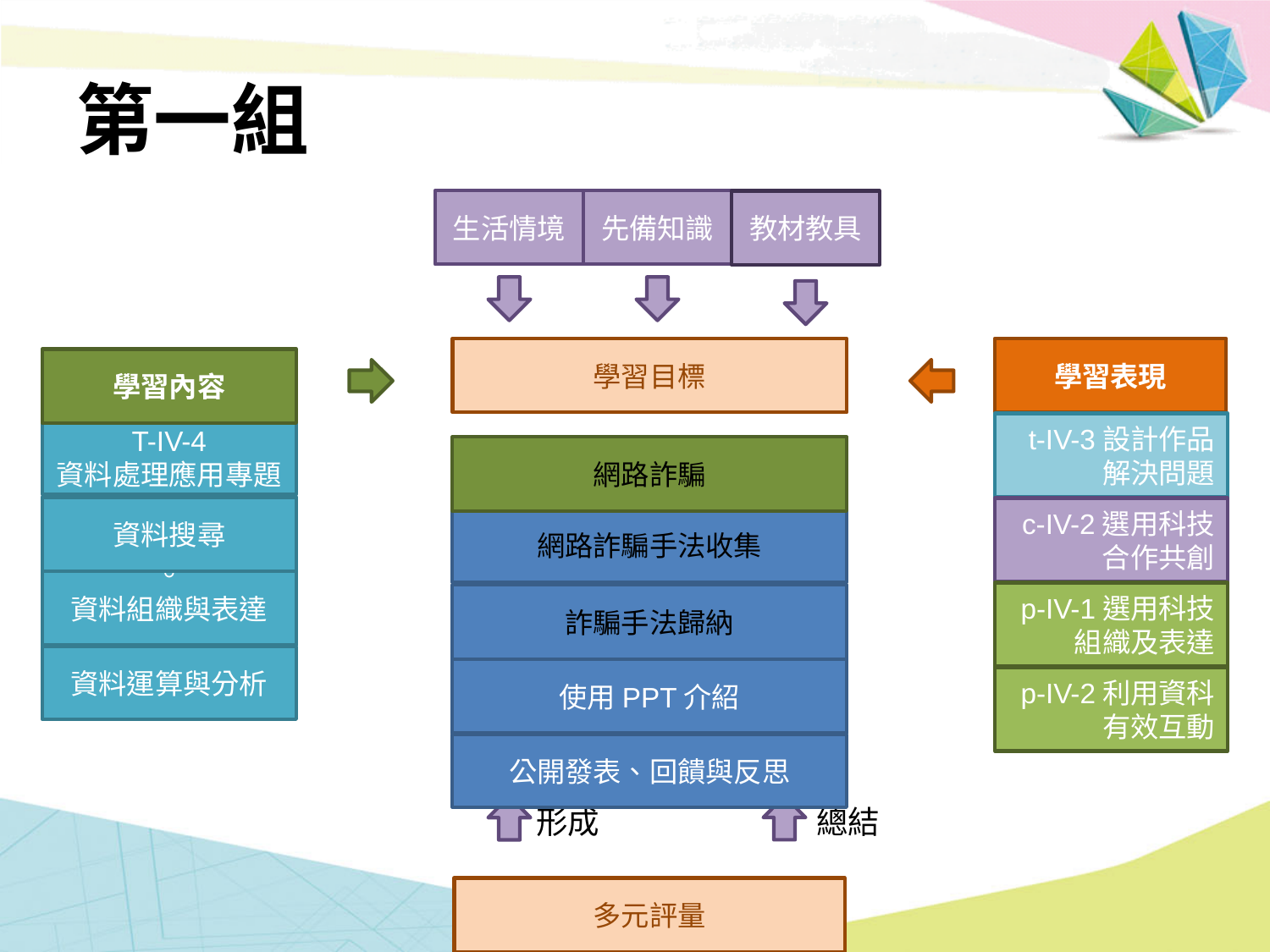

# 第一組
生活情境
先備知識
教材教具

學習目標
學習表現
學習內容

t-IV-3設計作品
解決問題
T-IV-4
資料處理應用專題
網路詐騙
資料搜尋
c-IV-2選用科技
合作共創
網路詐騙手法收集
。
資料組織與表達

p-IV-1選用科技
組織及表達
詐騙手法歸納
資料運算與分析
使用PPT介紹
p-IV-2利用資科
有效互動
公開發表、回饋與反思
形成
總結

多元評量